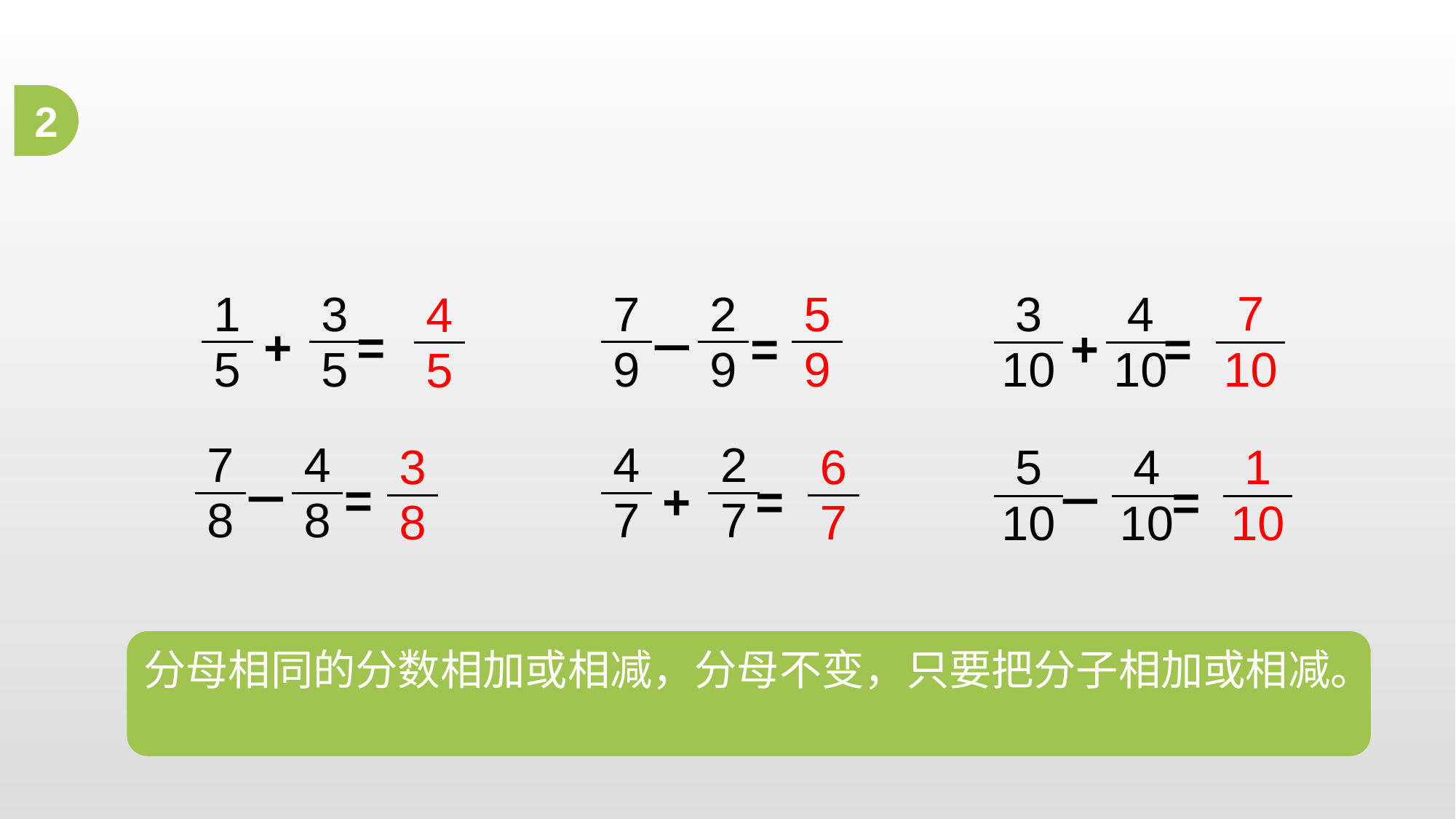

2
7
10
3
10
4
10
+    =
1
5
3
5
+    =
7
9
2
9
－   =
5
9
4
5
7
8
4
8
－   =
4
7
2
7
+    =
3
8
6
7
5
10
4
10
－    =
1
10
分母相同的分数相加或相减，分母不变，只要把分子相加或相减。